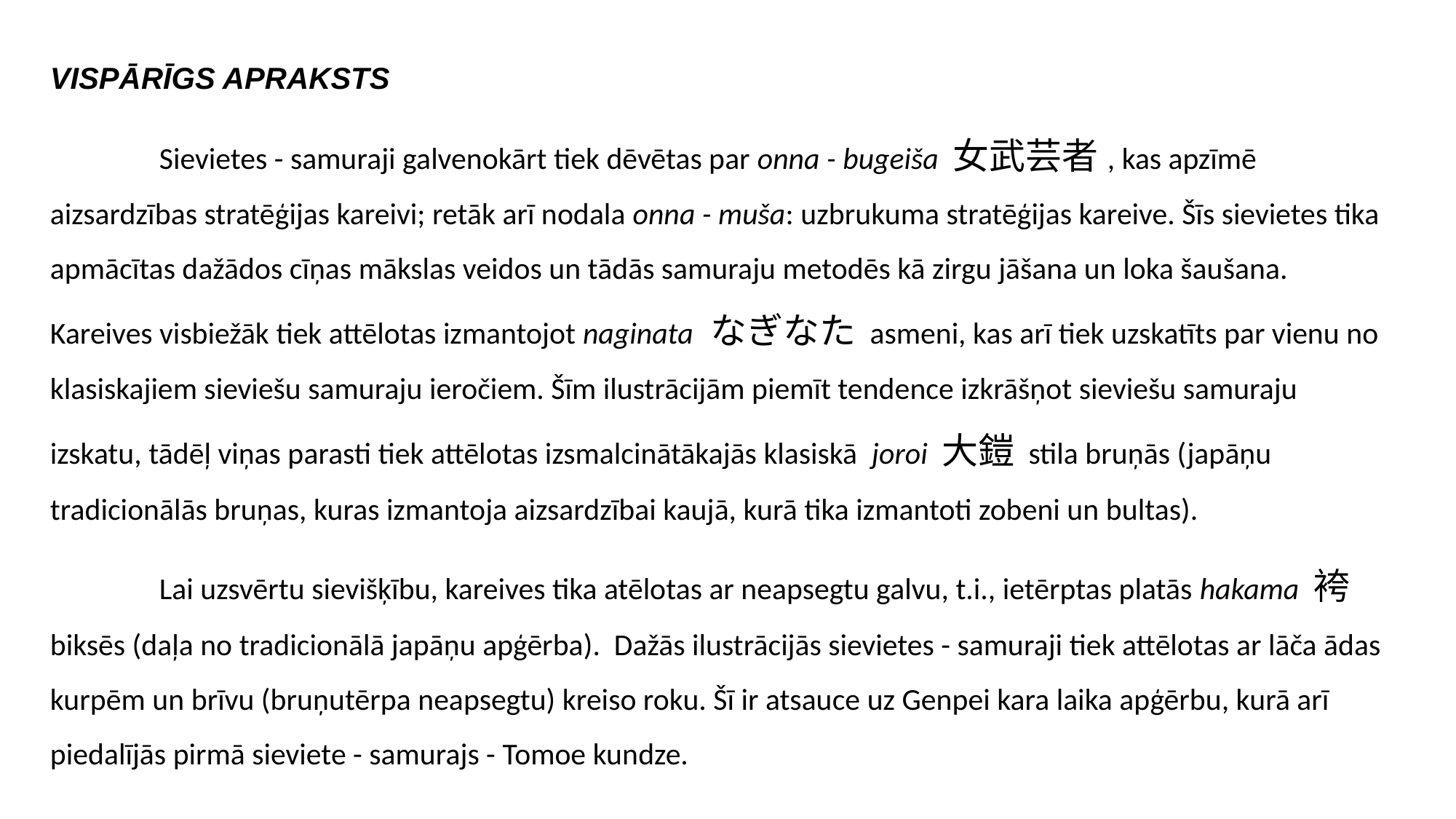

VISPĀRĪGS APRAKSTS
	Sievietes - samuraji galvenokārt tiek dēvētas par onna - bugeiša 女武芸者, kas apzīmē aizsardzības stratēģijas kareivi; retāk arī nodala onna - muša: uzbrukuma stratēģijas kareive. Šīs sievietes tika apmācītas dažādos cīņas mākslas veidos un tādās samuraju metodēs kā zirgu jāšana un loka šaušana. Kareives visbiežāk tiek attēlotas izmantojot naginata なぎなた asmeni, kas arī tiek uzskatīts par vienu no klasiskajiem sieviešu samuraju ieročiem. Šīm ilustrācijām piemīt tendence izkrāšņot sieviešu samuraju izskatu, tādēļ viņas parasti tiek attēlotas izsmalcinātākajās klasiskā  joroi 大鎧 stila bruņās (japāņu tradicionālās bruņas, kuras izmantoja aizsardzībai kaujā, kurā tika izmantoti zobeni un bultas).
	Lai uzsvērtu sievišķību, kareives tika atēlotas ar neapsegtu galvu, t.i., ietērptas platās hakama 袴 biksēs (daļa no tradicionālā japāņu apģērba).  Dažās ilustrācijās sievietes - samuraji tiek attēlotas ar lāča ādas kurpēm un brīvu (bruņutērpa neapsegtu) kreiso roku. Šī ir atsauce uz Genpei kara laika apģērbu, kurā arī piedalījās pirmā sieviete - samurajs - Tomoe kundze.